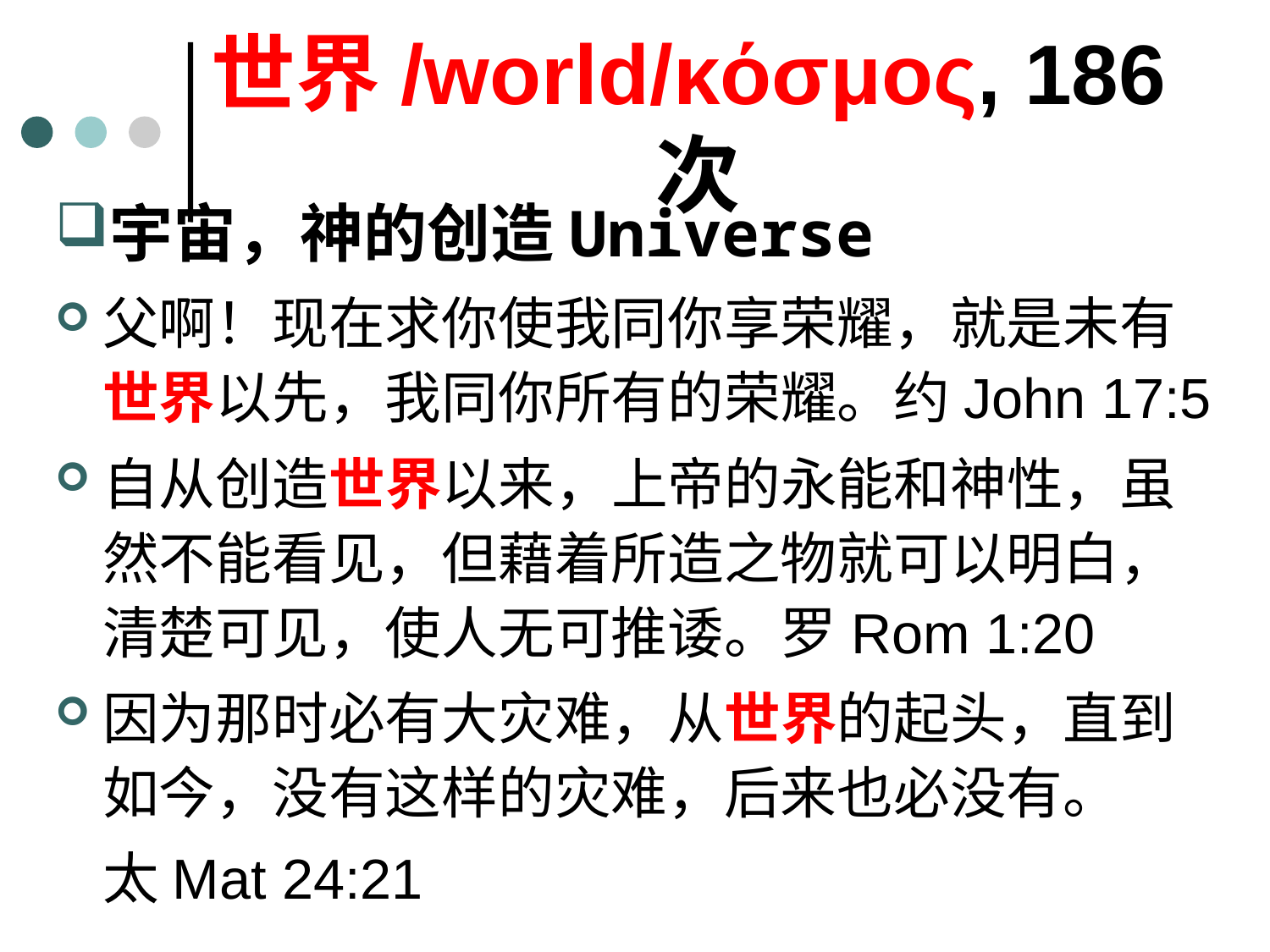

# 世界/world/κόσμος, 186次
宇宙，神的创造Universe
父啊！现在求你使我同你享荣耀，就是未有世界以先，我同你所有的荣耀。约John 17:5
自从创造世界以来，上帝的永能和神性，虽然不能看见，但藉着所造之物就可以明白，清楚可见，使人无可推诿。罗Rom 1:20
因为那时必有大灾难，从世界的起头，直到如今，没有这样的灾难，后来也必没有。
	太Mat 24:21